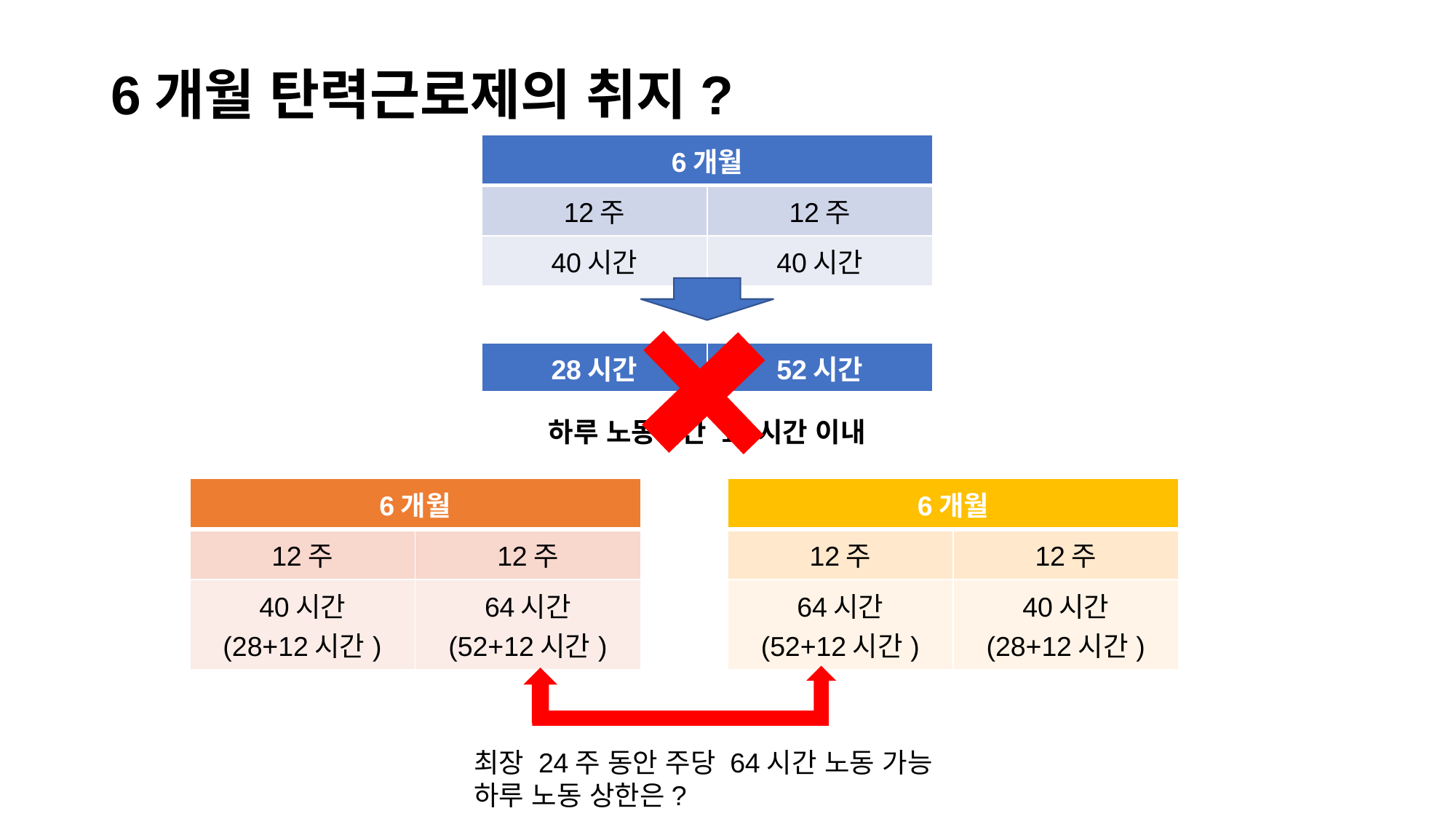

# 6개월 탄력근로제의 취지?
| 6개월 |  |
| --- | --- |
| 12주 | 12주 |
| 40시간 | 40시간 |

| 28시간 | 52시간 |
| --- | --- |
하루 노동시간 12시간 이내
| 6개월 |  |
| --- | --- |
| 12주 | 12주 |
| 40시간 (28+12시간) | 64시간 (52+12시간) |
| 6개월 |  |
| --- | --- |
| 12주 | 12주 |
| 64시간 (52+12시간) | 40시간 (28+12시간) |

최장 24주 동안 주당 64시간 노동 가능
하루 노동 상한은?